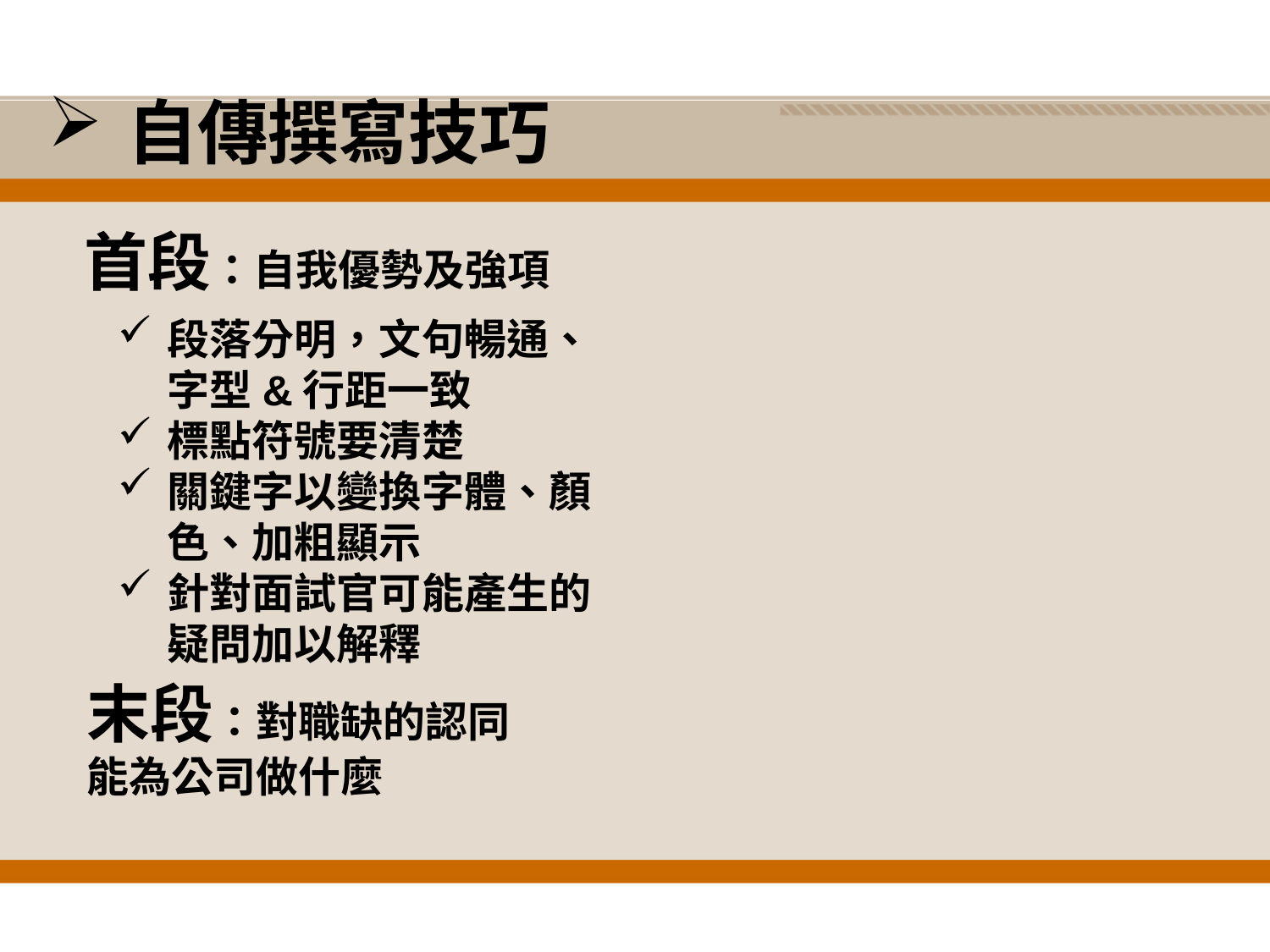

# 自傳撰寫技巧
首段：自我優勢及強項

段落分明，文句暢通、字型&行距一致
標點符號要清楚
關鍵字以變換字體、顏色、加粗顯示
針對面試官可能產生的疑問加以解釋
末段：對職缺的認同
能為公司做什麼